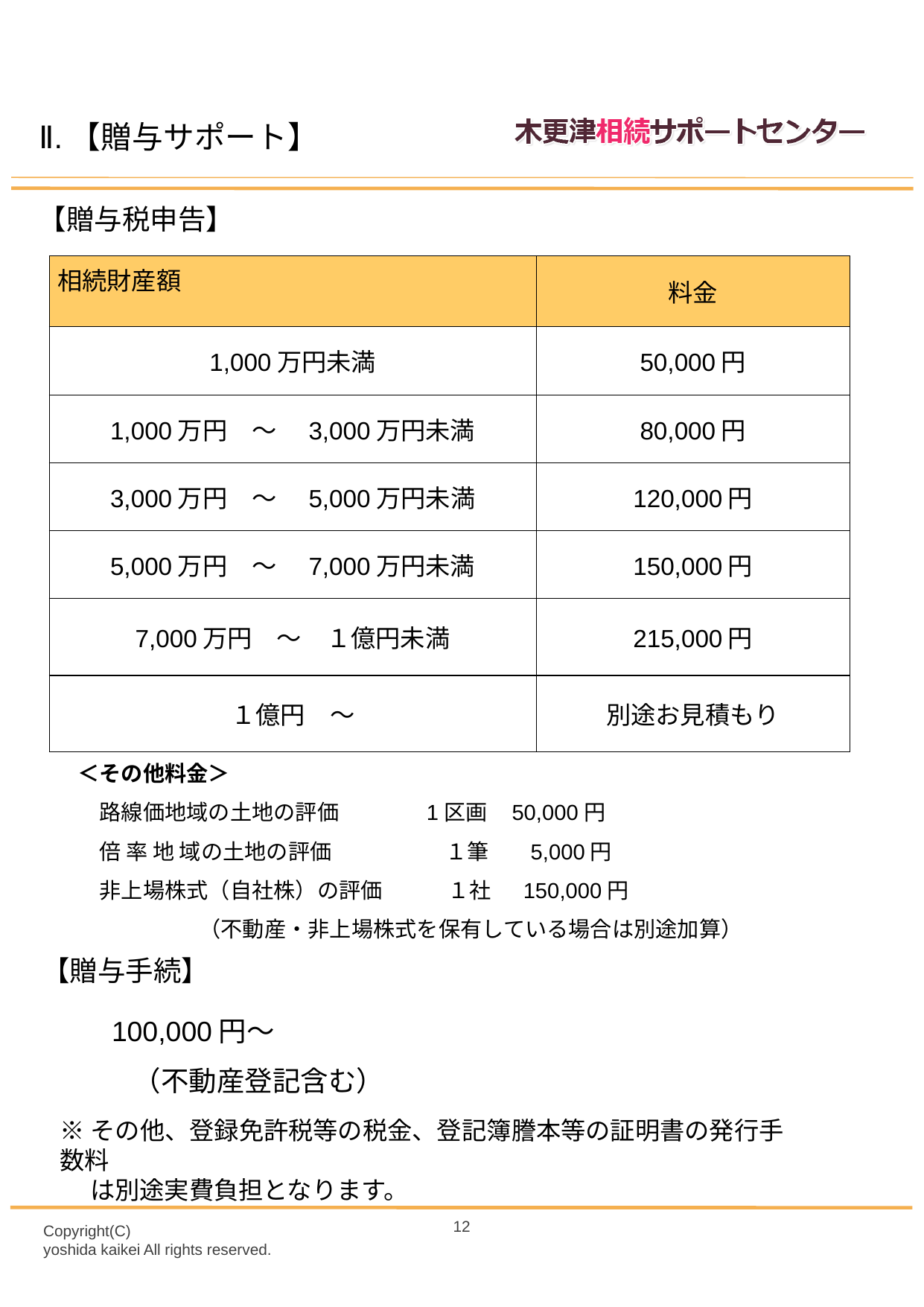

Ⅱ.【贈与サポート】
【贈与税申告】
| 相続財産額 | 料金 |
| --- | --- |
| 1,000万円未満 | 50,000円 |
| 1,000万円　～　3,000万円未満 | 80,000円 |
| 3,000万円　～　5,000万円未満 | 120,000円 |
| 5,000万円　～　7,000万円未満 | 150,000円 |
| 7,000万円　～　１億円未満 | 215,000円 |
| １億円　～ | 別途お見積もり |
＜その他料金＞
　路線価地域の土地の評価　　        1区画    50,000円
　倍 率 地 域の土地の評価　　　　　 １筆   　5,000円
　非上場株式（自社株）の評価　　　１社　 150,000円
     　　　 　（不動産・非上場株式を保有している場合は別途加算）
【贈与手続】
　100,000円～
　　（不動産登記含む）
※その他、登録免許税等の税金、登記簿謄本等の証明書の発行手数料
　 は別途実費負担となります。
12